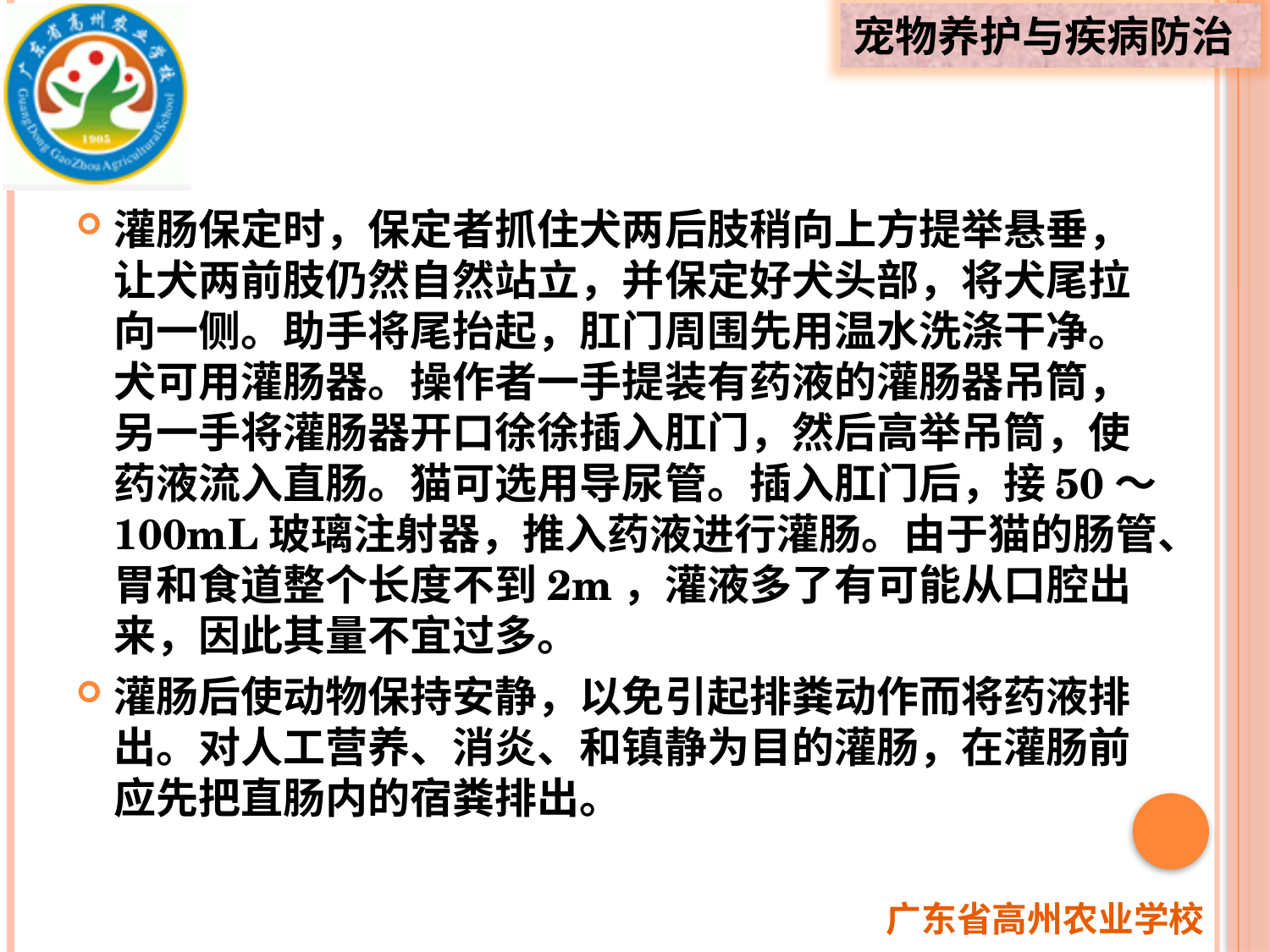

灌肠保定时，保定者抓住犬两后肢稍向上方提举悬垂，让犬两前肢仍然自然站立，并保定好犬头部，将犬尾拉向一侧。助手将尾抬起，肛门周围先用温水洗涤干净。犬可用灌肠器。操作者一手提装有药液的灌肠器吊筒，另一手将灌肠器开口徐徐插入肛门，然后高举吊筒，使药液流入直肠。猫可选用导尿管。插入肛门后，接50～100mL玻璃注射器，推入药液进行灌肠。由于猫的肠管、胃和食道整个长度不到2m，灌液多了有可能从口腔出来，因此其量不宜过多。
灌肠后使动物保持安静，以免引起排粪动作而将药液排出。对人工营养、消炎、和镇静为目的灌肠，在灌肠前应先把直肠内的宿粪排出。